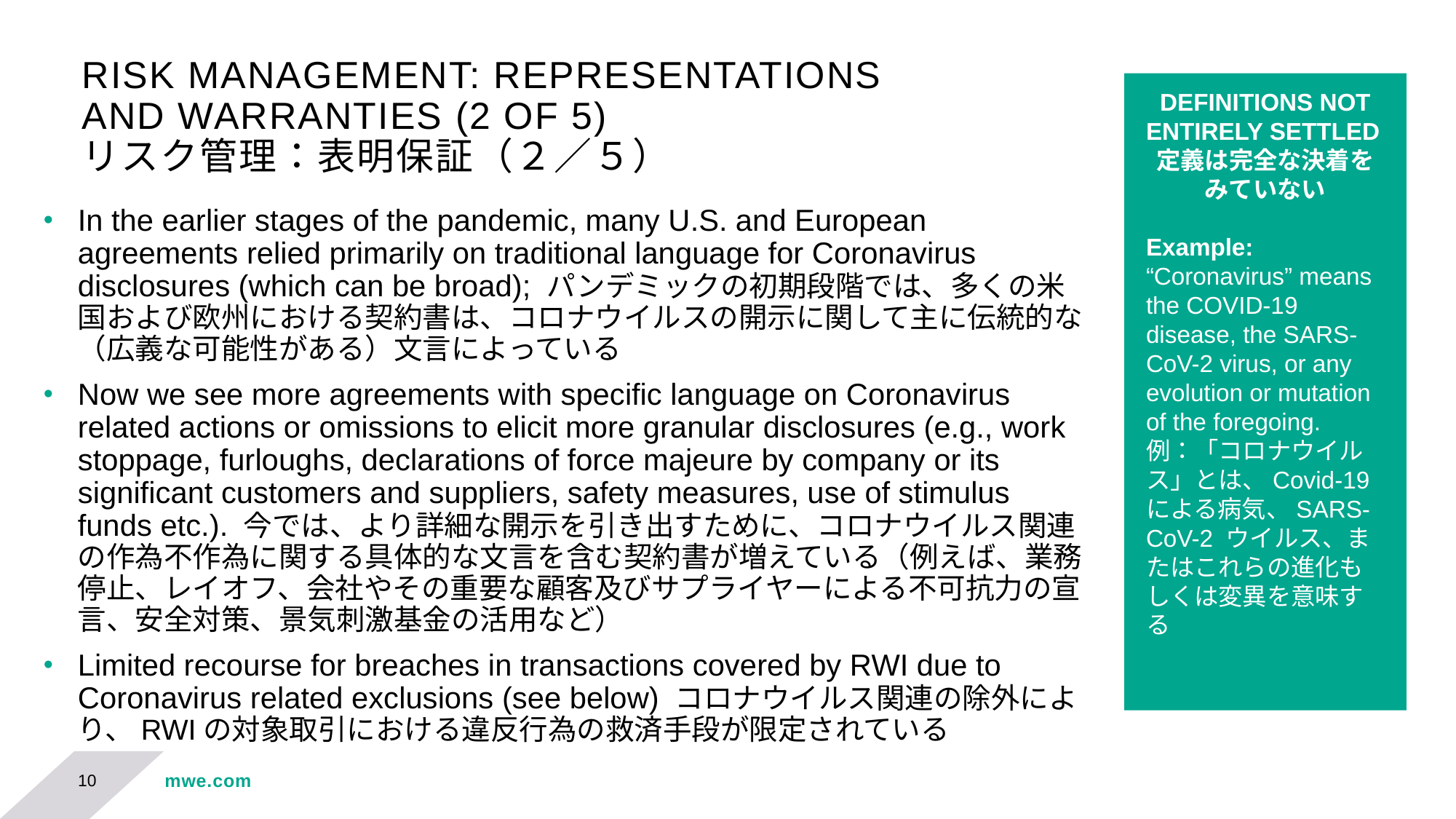

# RISK MANAGEMENT: REPRESENTATIONS AND WARRANTIES (2 OF 5) リスク管理：表明保証（２／５）
DEFINITIONS NOT ENTIRELY SETTLED定義は完全な決着をみていない

Example:
“Coronavirus” means the COVID-19 disease, the SARS-CoV-2 virus, or any evolution or mutation of the foregoing.
例：「コロナウイルス」とは、Covid-19による病気、SARS-CoV-2 ウイルス、またはこれらの進化もしくは変異を意味する

In the earlier stages of the pandemic, many U.S. and European agreements relied primarily on traditional language for Coronavirus disclosures (which can be broad); パンデミックの初期段階では、多くの米国および欧州における契約書は、コロナウイルスの開示に関して主に伝統的な（広義な可能性がある）文言によっている
Now we see more agreements with specific language on Coronavirus related actions or omissions to elicit more granular disclosures (e.g., work stoppage, furloughs, declarations of force majeure by company or its significant customers and suppliers, safety measures, use of stimulus funds etc.). 今では、より詳細な開示を引き出すために、コロナウイルス関連の作為不作為に関する具体的な文言を含む契約書が増えている（例えば、業務停止、レイオフ、会社やその重要な顧客及びサプライヤーによる不可抗力の宣言、安全対策、景気刺激基金の活用など）
Limited recourse for breaches in transactions covered by RWI due to Coronavirus related exclusions (see below) コロナウイルス関連の除外により、RWIの対象取引における違反行為の救済手段が限定されている

10